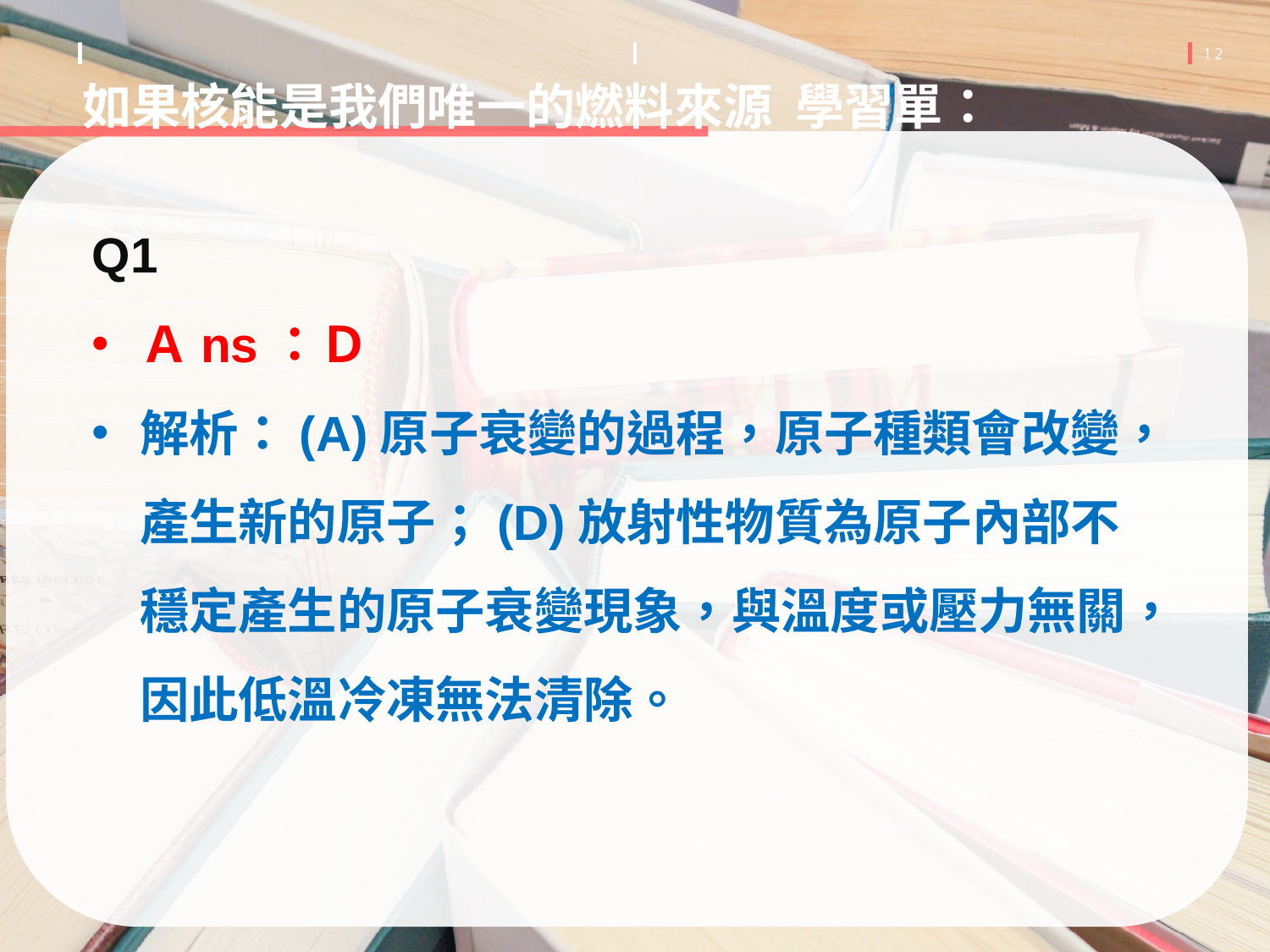

如果核能是我們唯一的燃料來源  學習單：

Q1
Ａns：Ｄ
解析：(A)原子衰變的過程，原子種類會改變，產生新的原子；(D)放射性物質為原子內部不穩定產生的原子衰變現象，與溫度或壓力無關，因此低溫冷凍無法清除。